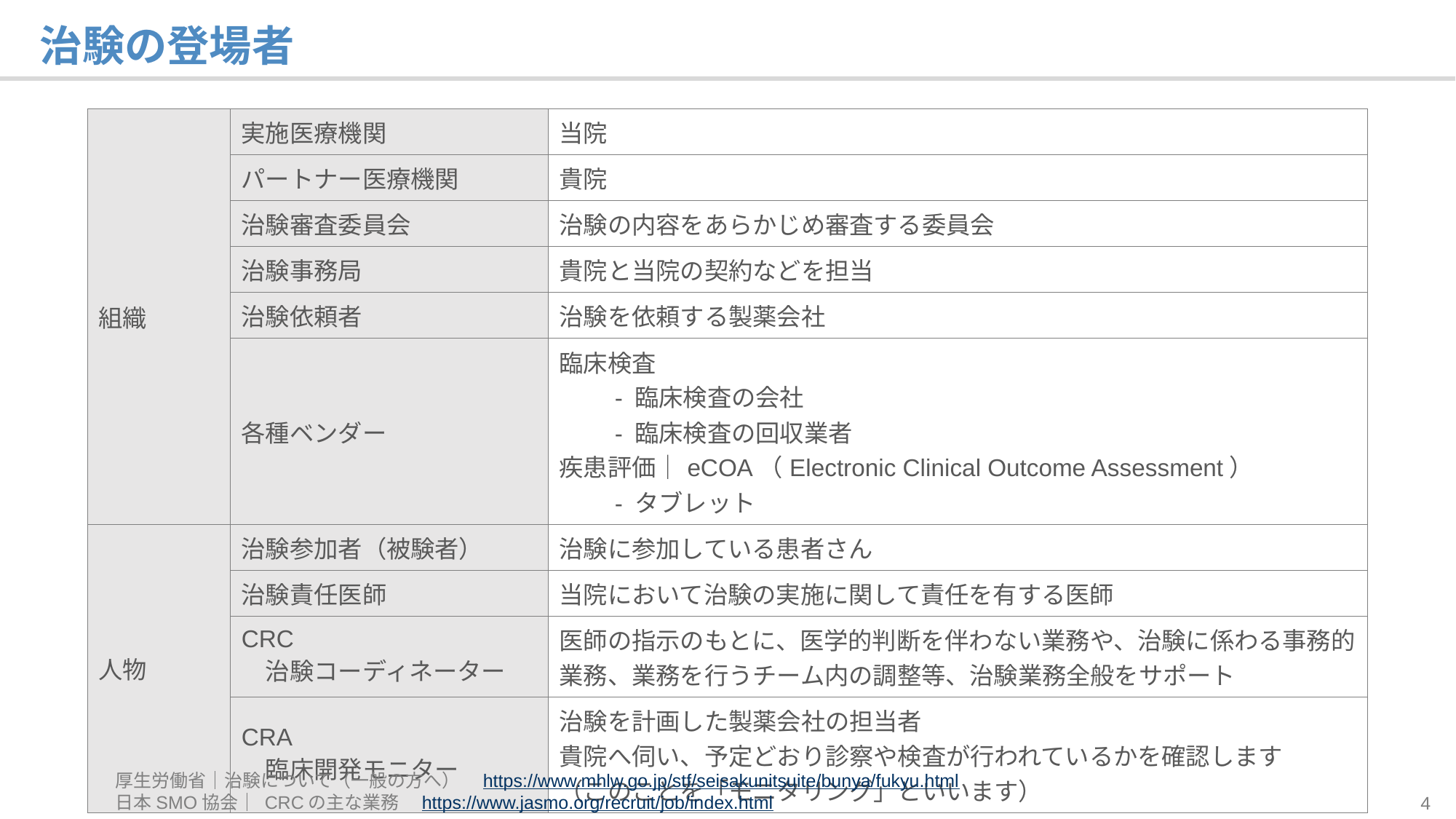

# 治験の登場者
| 組織 | 実施医療機関 | 当院 |
| --- | --- | --- |
|  | パートナー医療機関 | 貴院 |
|  | 治験審査委員会 | 治験の内容をあらかじめ審査する委員会 |
|  | 治験事務局 | 貴院と当院の契約などを担当 |
|  | 治験依頼者 | 治験を依頼する製薬会社 |
|  | 各種ベンダー | 臨床検査 　　- 臨床検査の会社 　　- 臨床検査の回収業者 疾患評価｜eCOA（Electronic Clinical Outcome Assessment） 　　- タブレット |
| 人物 | 治験参加者（被験者） | 治験に参加している患者さん |
|  | 治験責任医師 | 当院において治験の実施に関して責任を有する医師 |
|  | CRC 　治験コーディネーター | 医師の指示のもとに、医学的判断を伴わない業務や、治験に係わる事務的 業務、業務を行うチーム内の調整等、治験業務全般をサポート |
|  | CRA 　臨床開発モニター | 治験を計画した製薬会社の担当者 貴院へ伺い、予定どおり診察や検査が行われているかを確認します （このことを「モニタリング」といいます） |
厚生労働省｜治験について（一般の方へ）　https://www.mhlw.go.jp/stf/seisakunitsuite/bunya/fukyu.html
日本SMO協会｜ CRCの主な業務　https://www.jasmo.org/recruit/job/index.html
4